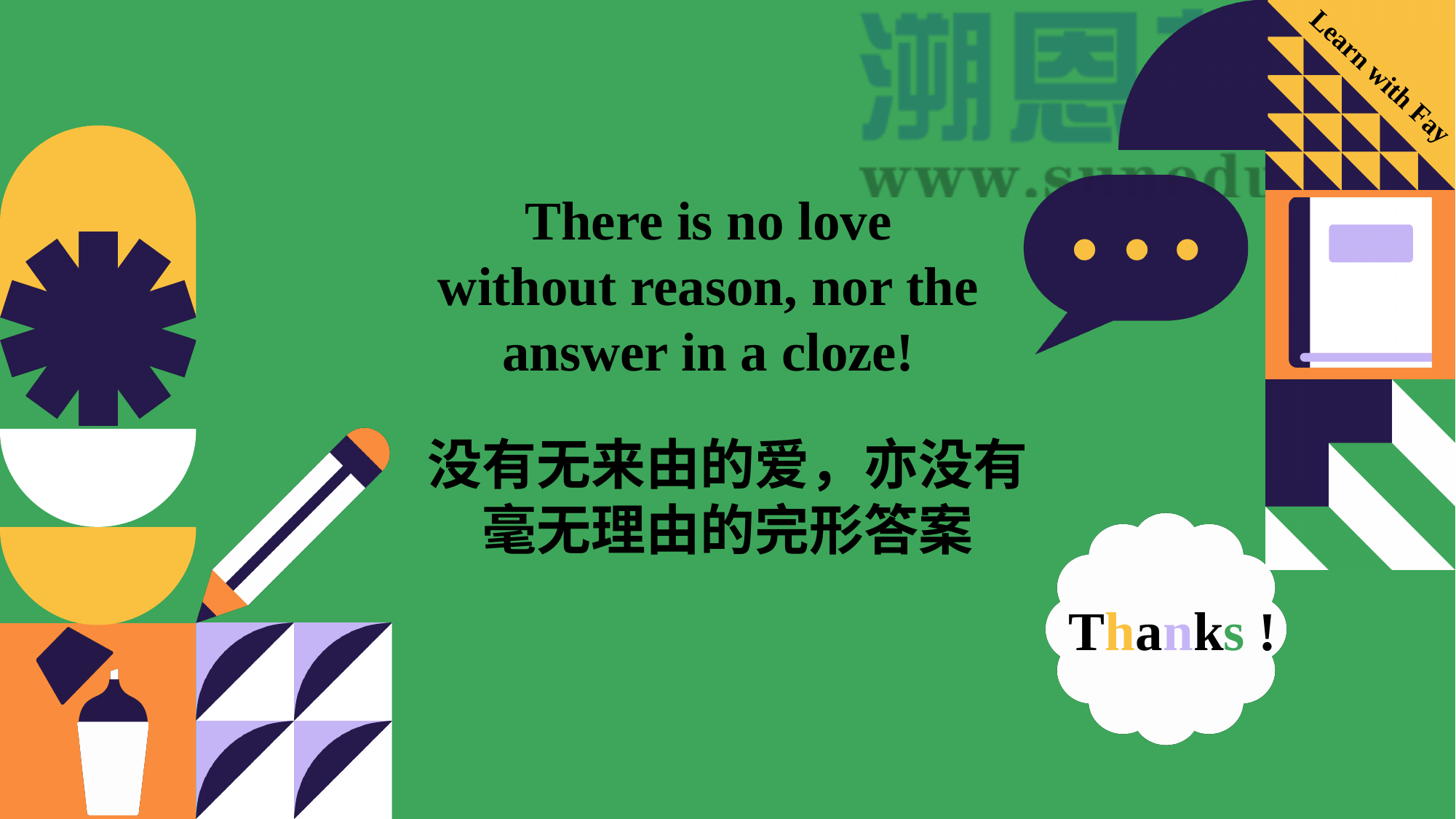

Learn with Fay

There is no love without reason, nor the answer in a cloze!

没有无来由的爱，亦没有毫无理由的完形答案

Thanks !